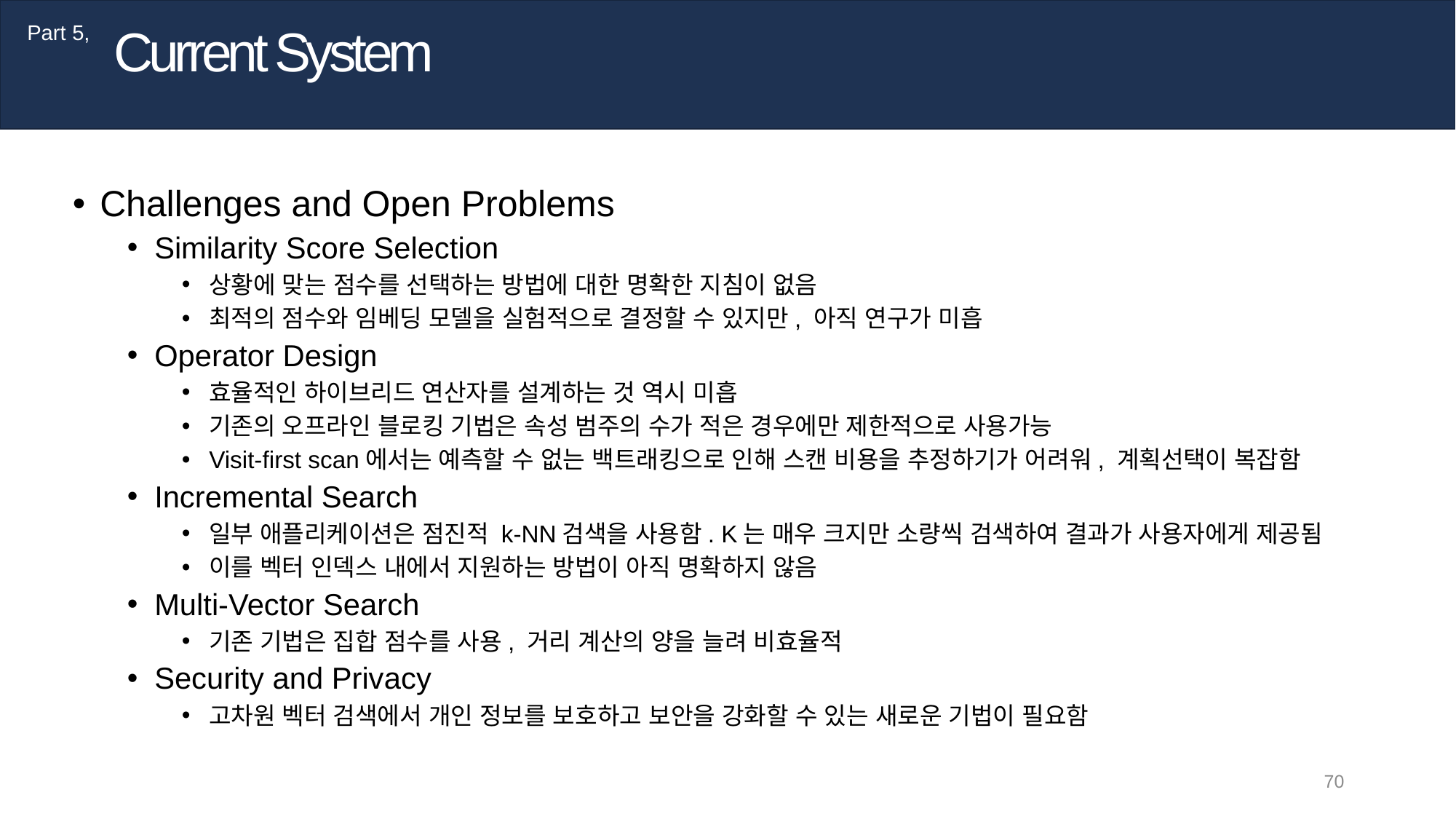

Current System
Part 5,

Challenges and Open Problems
Similarity Score Selection
상황에 맞는 점수를 선택하는 방법에 대한 명확한 지침이 없음
최적의 점수와 임베딩 모델을 실험적으로 결정할 수 있지만, 아직 연구가 미흡
Operator Design
효율적인 하이브리드 연산자를 설계하는 것 역시 미흡
기존의 오프라인 블로킹 기법은 속성 범주의 수가 적은 경우에만 제한적으로 사용가능
Visit-first scan에서는 예측할 수 없는 백트래킹으로 인해 스캔 비용을 추정하기가 어려워, 계획선택이 복잡함
Incremental Search
일부 애플리케이션은 점진적 k-NN검색을 사용함. K는 매우 크지만 소량씩 검색하여 결과가 사용자에게 제공됨
이를 벡터 인덱스 내에서 지원하는 방법이 아직 명확하지 않음
Multi-Vector Search
기존 기법은 집합 점수를 사용, 거리 계산의 양을 늘려 비효율적
Security and Privacy
고차원 벡터 검색에서 개인 정보를 보호하고 보안을 강화할 수 있는 새로운 기법이 필요함

70